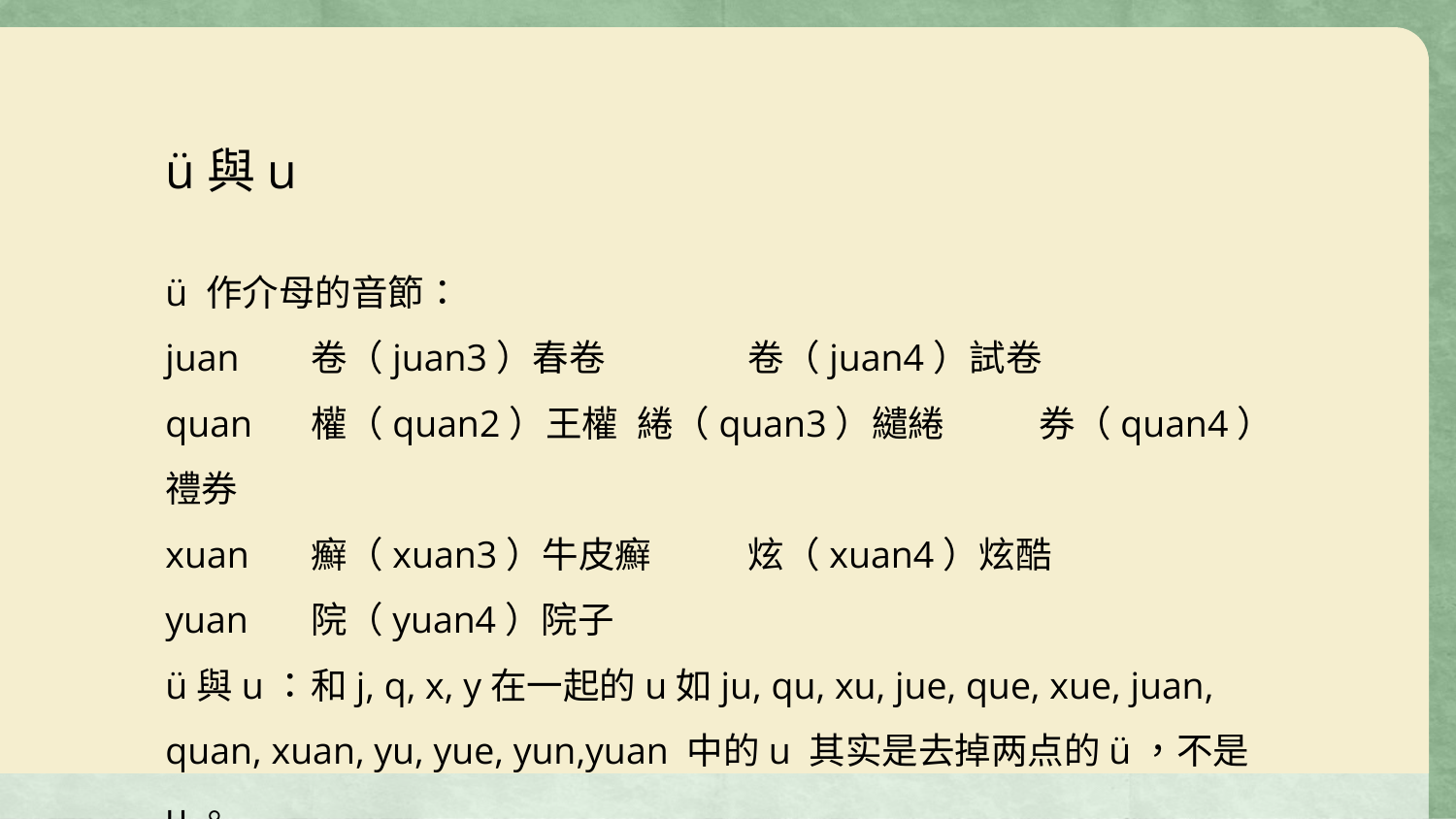

# ü與u
ü 作介母的音節：
juan	卷（juan3）春卷	卷（juan4）試卷
quan	權（quan2）王權  綣（quan3）繾綣	券（quan4）禮券
xuan	癬（xuan3）牛皮癬	炫（xuan4）炫酷
yuan	院（yuan4）院子
ü與u：	和j, q, x, y在一起的u如ju, qu, xu, jue, que, xue, juan, quan, xuan, yu, yue, yun,yuan 中的u 其实是去掉两点的ü，不是u。